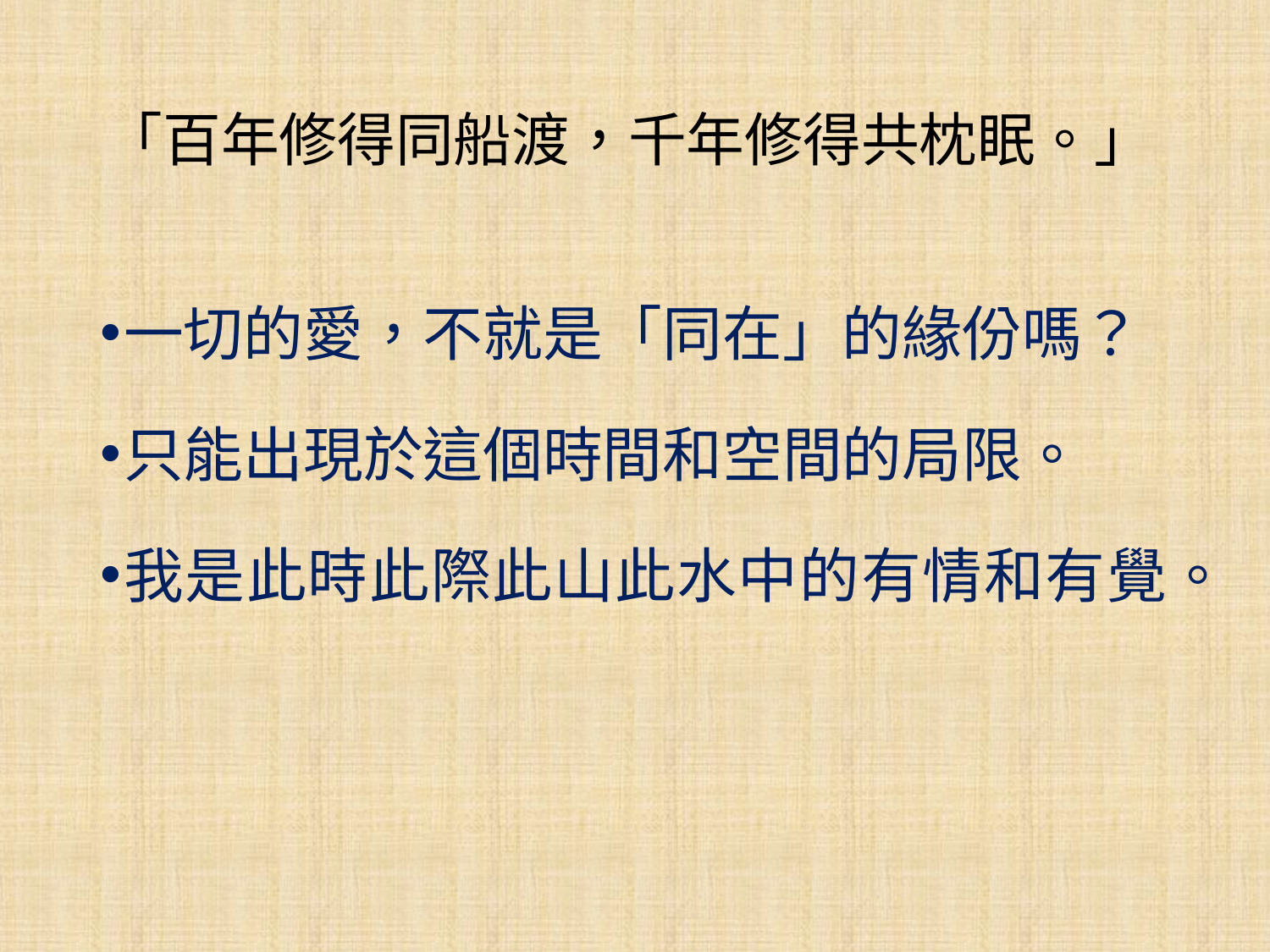

# 「百年修得同船渡，千年修得共枕眠。」
一切的愛，不就是「同在」的緣份嗎？
只能出現於這個時間和空間的局限。
我是此時此際此山此水中的有情和有覺。